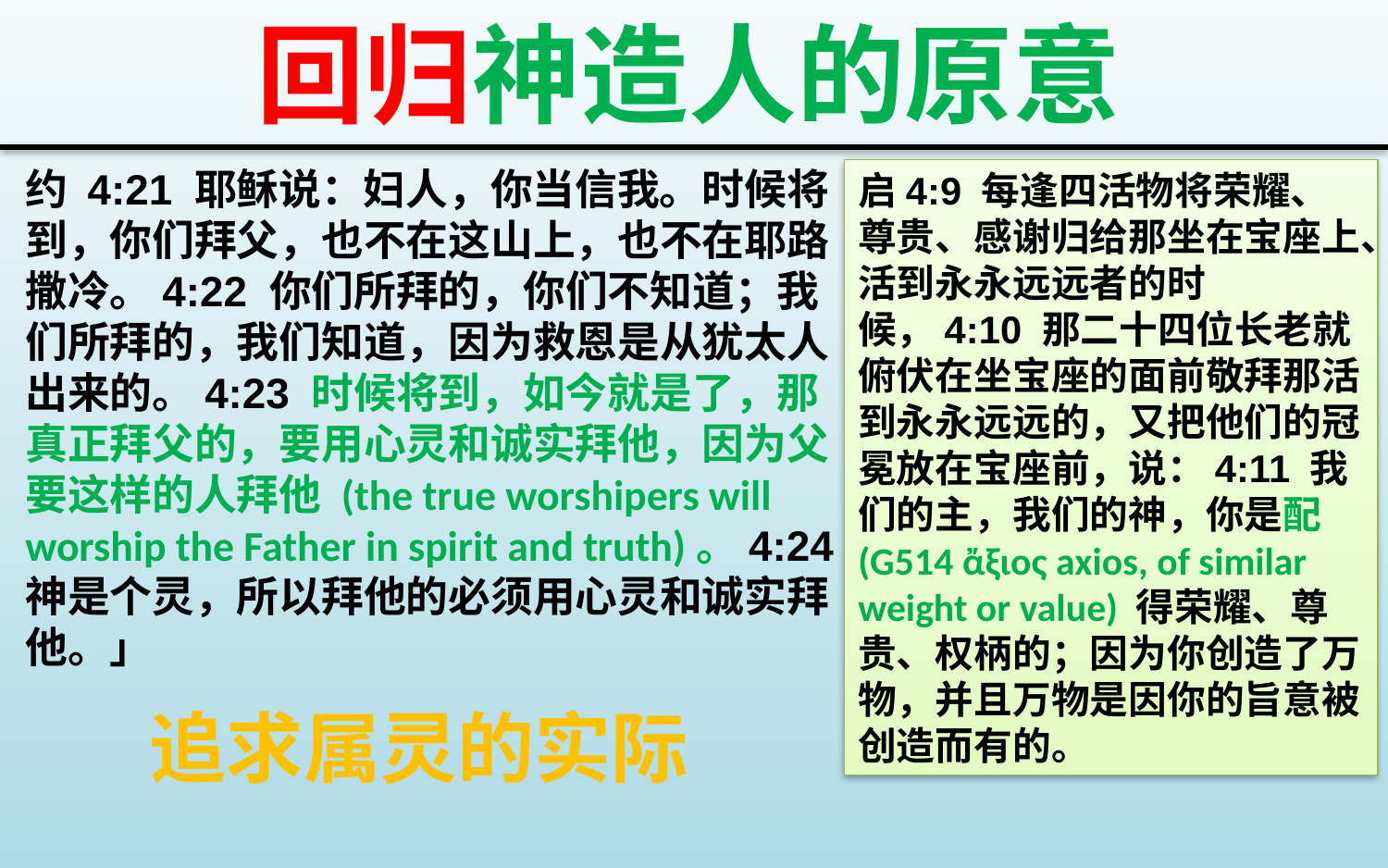

回归神造人的原意
约 4:21 耶稣说：妇人，你当信我。时候将到，你们拜父，也不在这山上，也不在耶路撒冷。4:22 你们所拜的，你们不知道；我们所拜的，我们知道，因为救恩是从犹太人出来的。4:23 时候将到，如今就是了，那真正拜父的，要用心灵和诚实拜他，因为父要这样的人拜他 (the true worshipers will worship the Father in spirit and truth)。4:24 神是个灵，所以拜他的必须用心灵和诚实拜他。」
启4:9 每逢四活物将荣耀、尊贵、感谢归给那坐在宝座上、活到永永远远者的时候，4:10 那二十四位长老就俯伏在坐宝座的面前敬拜那活到永永远远的，又把他们的冠冕放在宝座前，说：4:11 我们的主，我们的神，你是配 (G514 ἄξιος axios, of similar weight or value) 得荣耀、尊贵、权柄的；因为你创造了万物，并且万物是因你的旨意被创造而有的。
追求属灵的实际